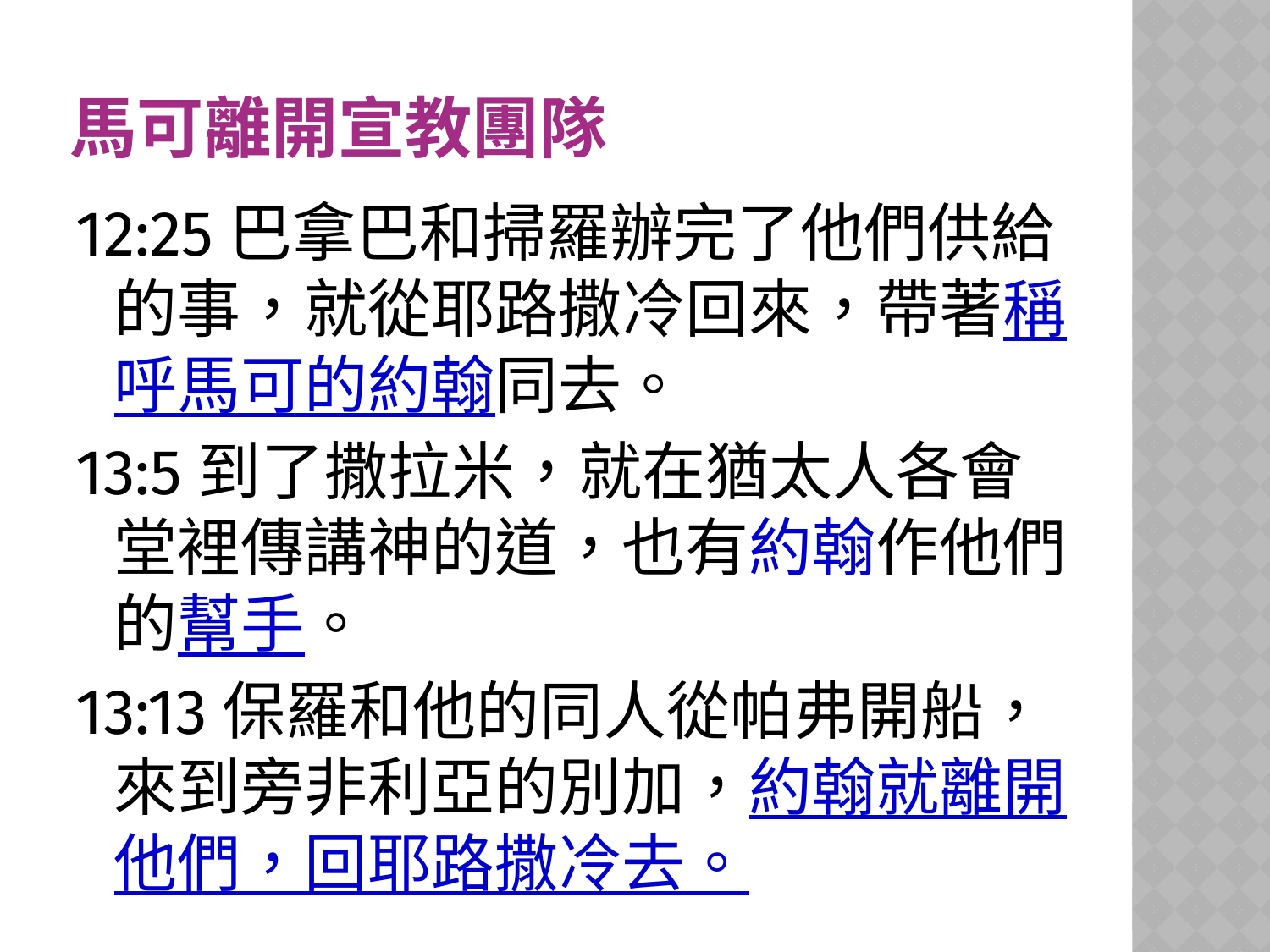

# 馬可離開宣教團隊
12:25巴拿巴和掃羅辦完了他們供給的事，就從耶路撒冷回來，帶著稱呼馬可的約翰同去。
13:5到了撒拉米，就在猶太人各會堂裡傳講神的道，也有約翰作他們的幫手。
13:13保羅和他的同人從帕弗開船，來到旁非利亞的別加，約翰就離開他們，回耶路撒冷去。